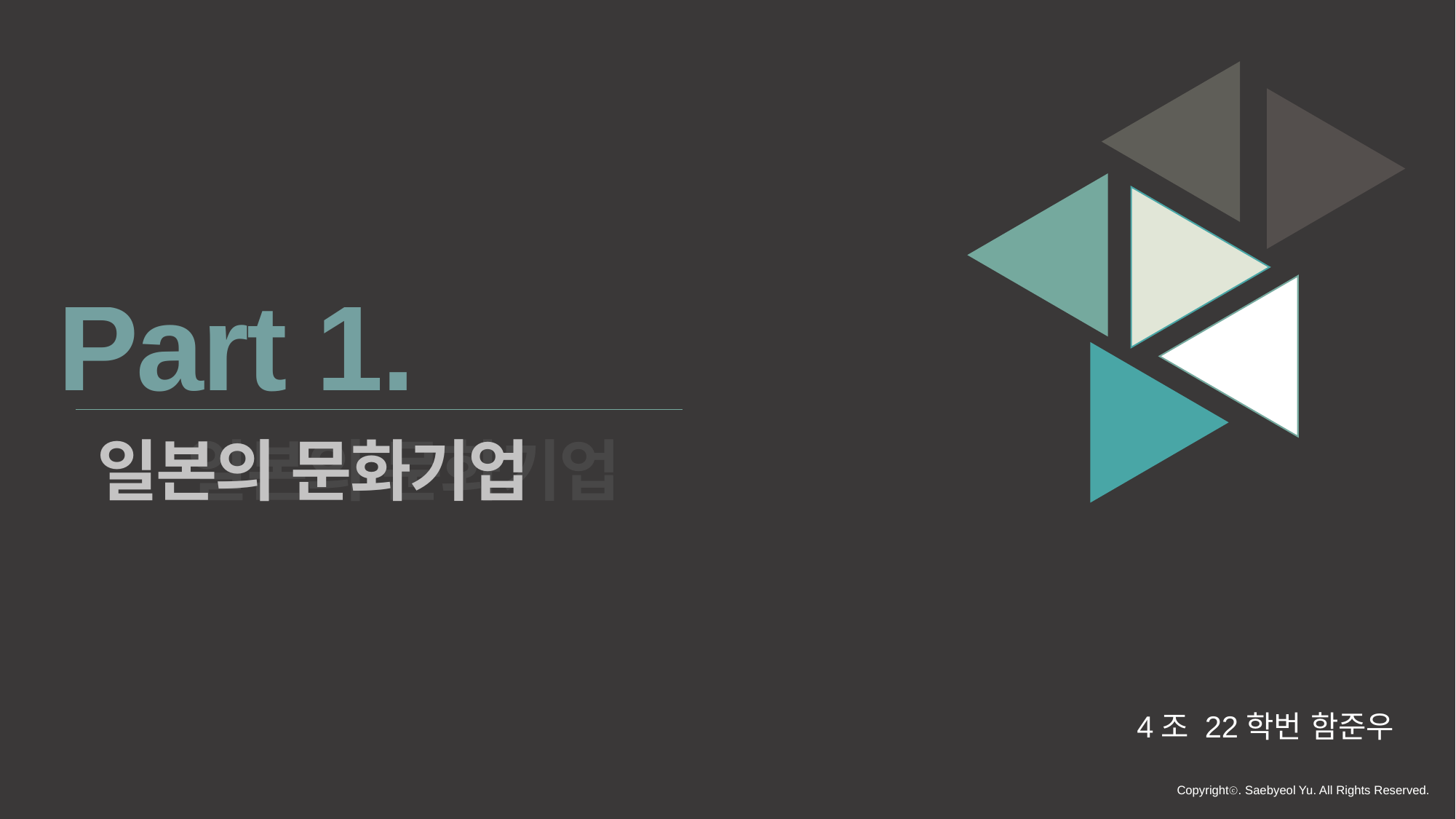

Part 1.
일본의 문화기업
일본의 문화기업
4조 22학번 함준우
Copyrightⓒ. Saebyeol Yu. All Rights Reserved.